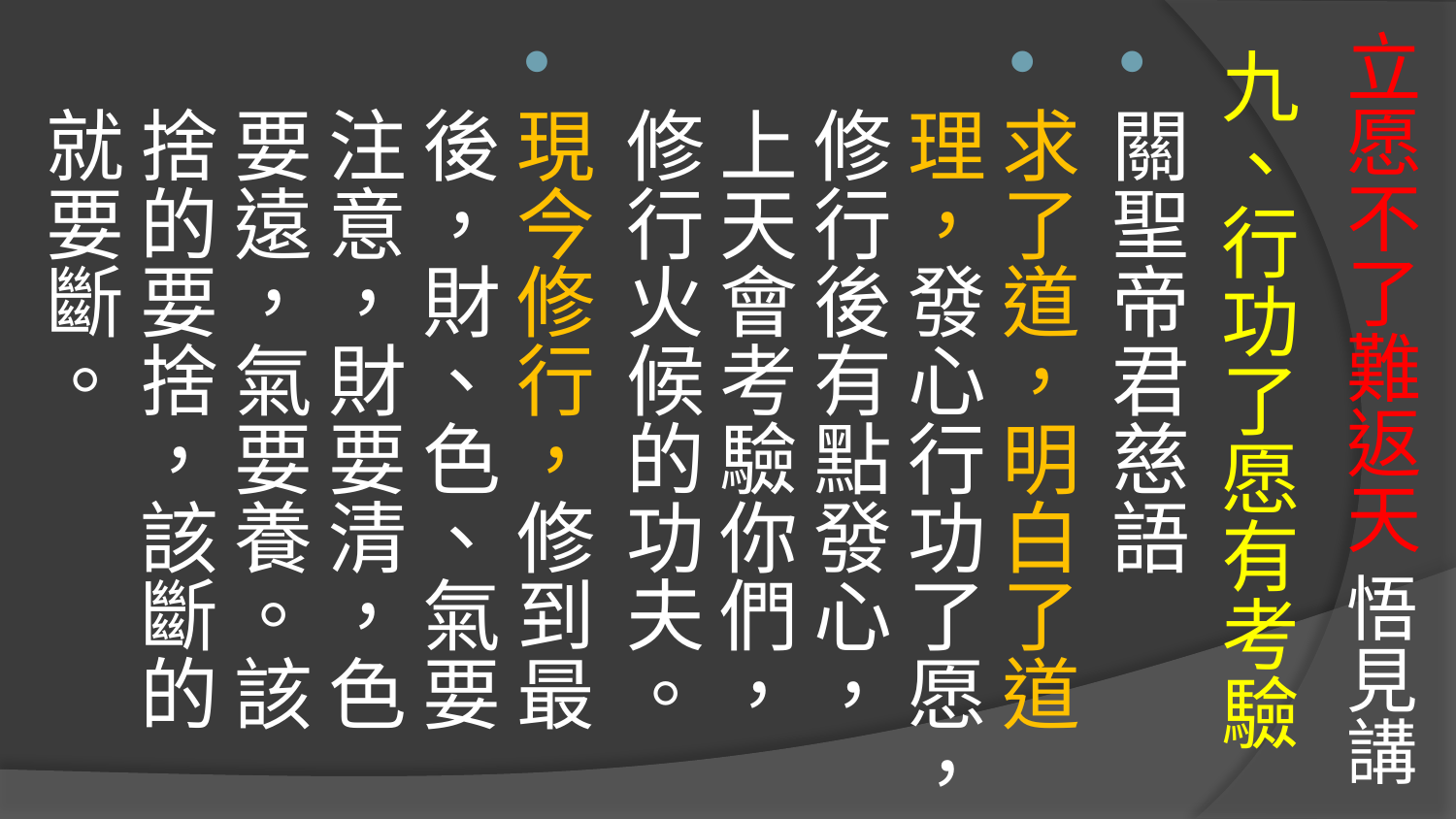

# 立愿不了難返天 悟見講
九、行功了愿有考驗
關聖帝君慈語
求了道，明白了道理，發心行功了愿，修行後有點發心，上天會考驗你們，修行火候的功夫。
現今修行，修到最後，財、色、氣要注意，財要清，色要遠，氣要養。該捨的要捨，該斷的就要斷。